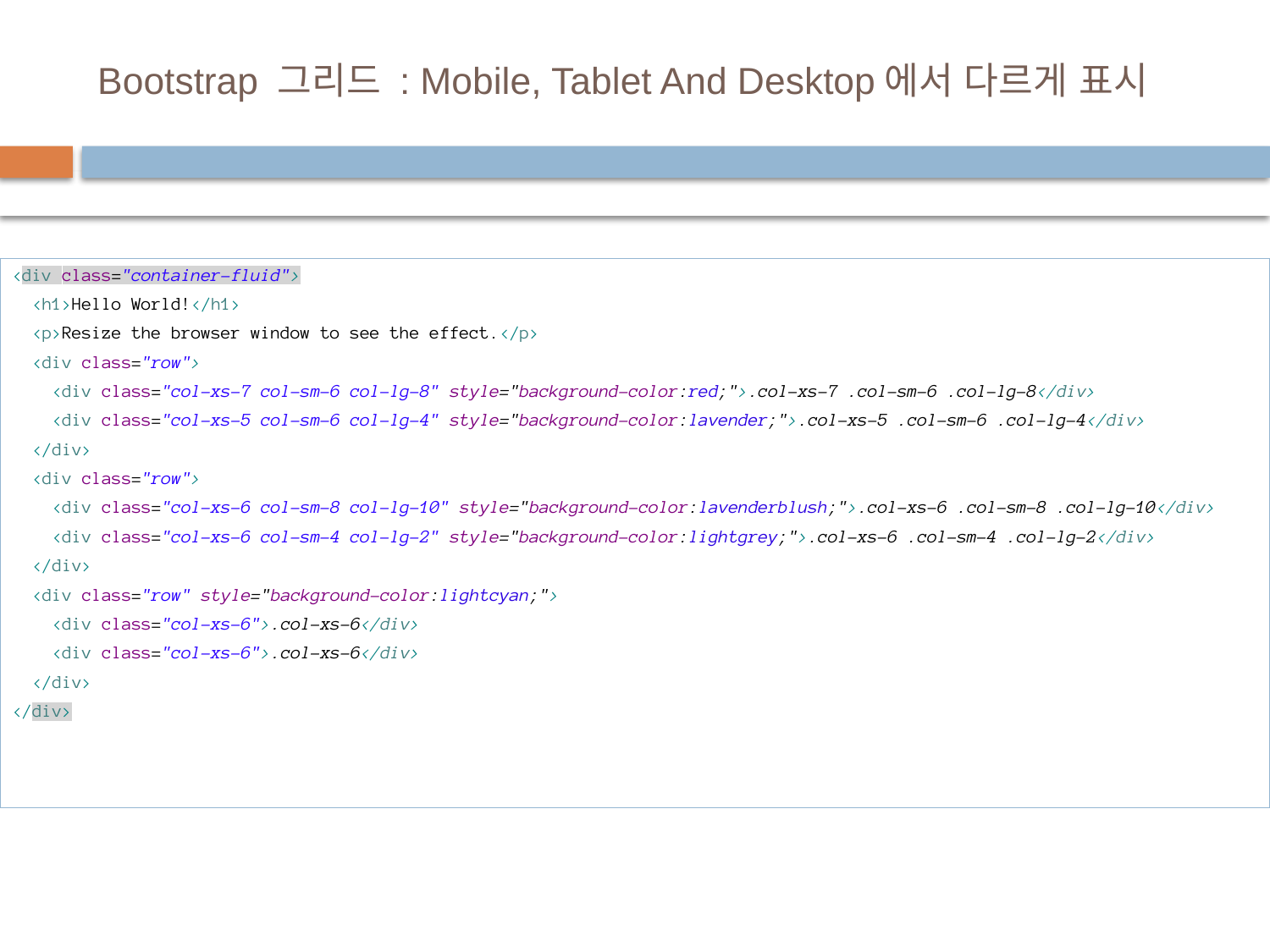

# Bootstrap 그리드 : Mobile, Tablet And Desktop에서 다르게 표시
<div class="container-fluid">
  <h1>Hello World!</h1>
  <p>Resize the browser window to see the effect.</p>
  <div class="row">
    <div class="col-xs-7 col-sm-6 col-lg-8" style="background-color:red;">.col-xs-7 .col-sm-6 .col-lg-8</div>
    <div class="col-xs-5 col-sm-6 col-lg-4" style="background-color:lavender;">.col-xs-5 .col-sm-6 .col-lg-4</div>
  </div>
  <div class="row">
    <div class="col-xs-6 col-sm-8 col-lg-10" style="background-color:lavenderblush;">.col-xs-6 .col-sm-8 .col-lg-10</div>
    <div class="col-xs-6 col-sm-4 col-lg-2" style="background-color:lightgrey;">.col-xs-6 .col-sm-4 .col-lg-2</div>
  </div>
  <div class="row" style="background-color:lightcyan;">
    <div class="col-xs-6">.col-xs-6</div>
    <div class="col-xs-6">.col-xs-6</div>
  </div>
</div>